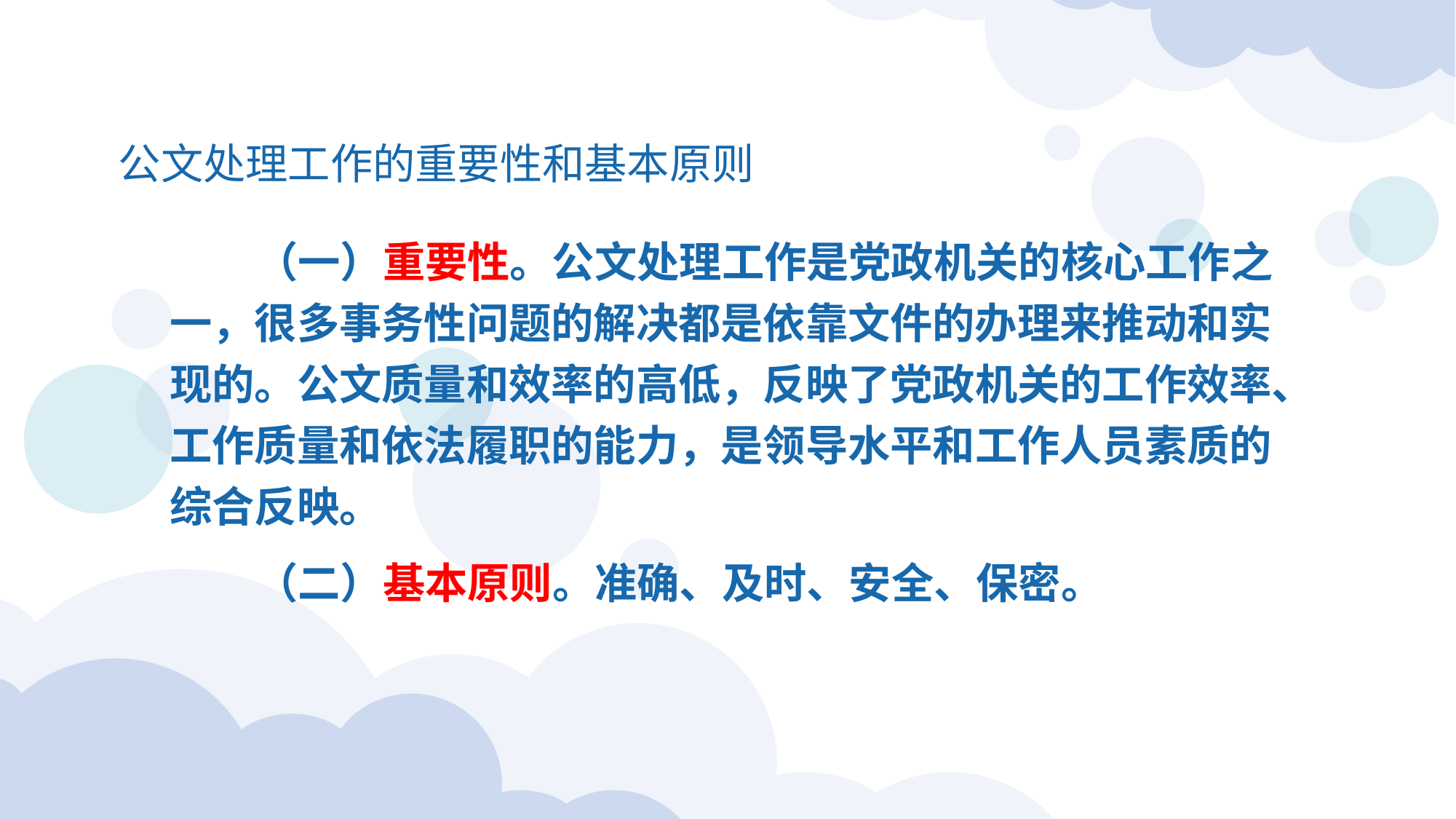

公文处理工作的重要性和基本原则
（一）重要性。公文处理工作是党政机关的核心工作之一，很多事务性问题的解决都是依靠文件的办理来推动和实现的。公文质量和效率的高低，反映了党政机关的工作效率、工作质量和依法履职的能力，是领导水平和工作人员素质的综合反映。
（二）基本原则。准确、及时、安全、保密。